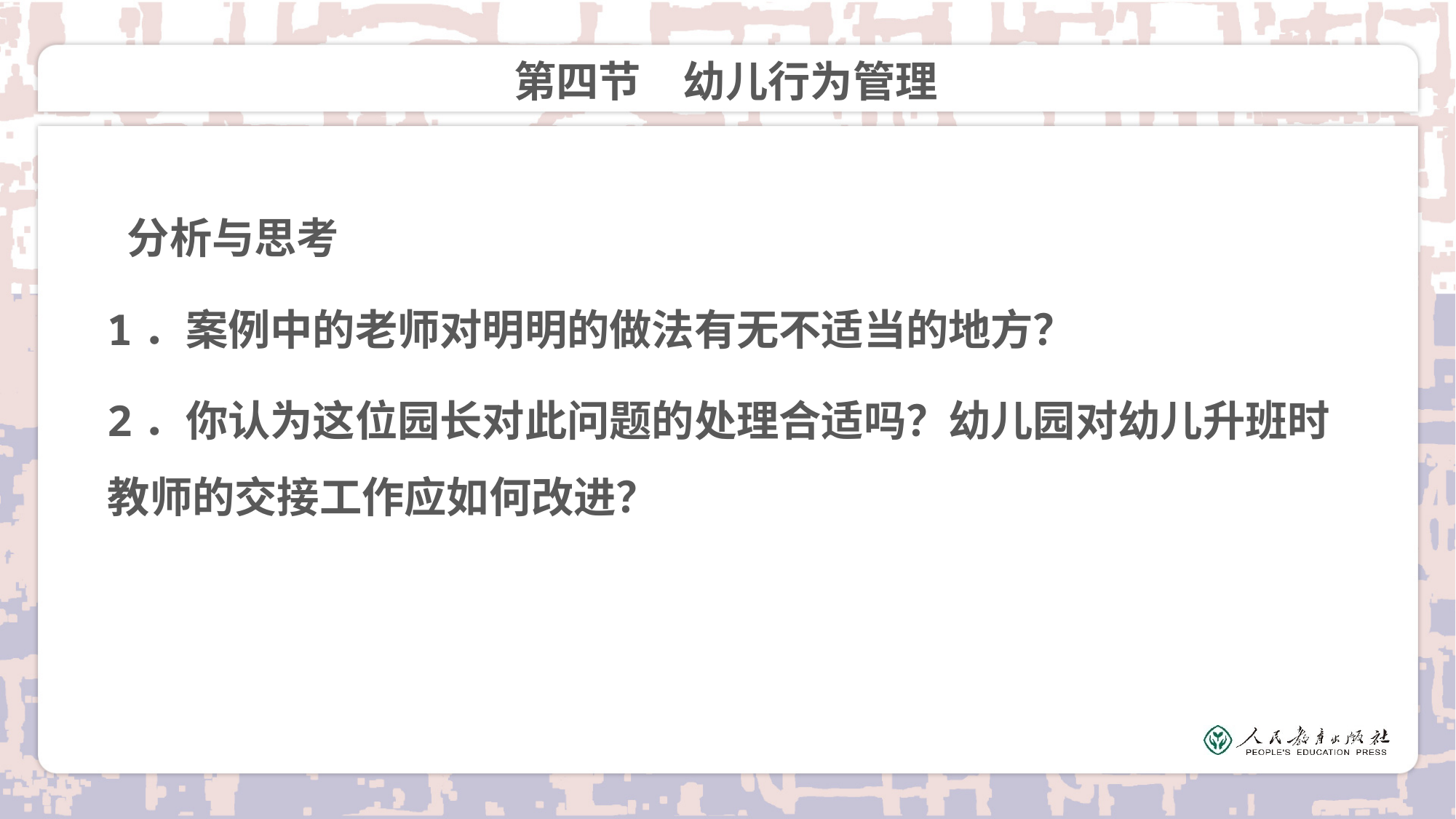

# 第四节　幼儿行为管理
 分析与思考
1．案例中的老师对明明的做法有无不适当的地方？
2．你认为这位园长对此问题的处理合适吗？幼儿园对幼儿升班时教师的交接工作应如何改进？